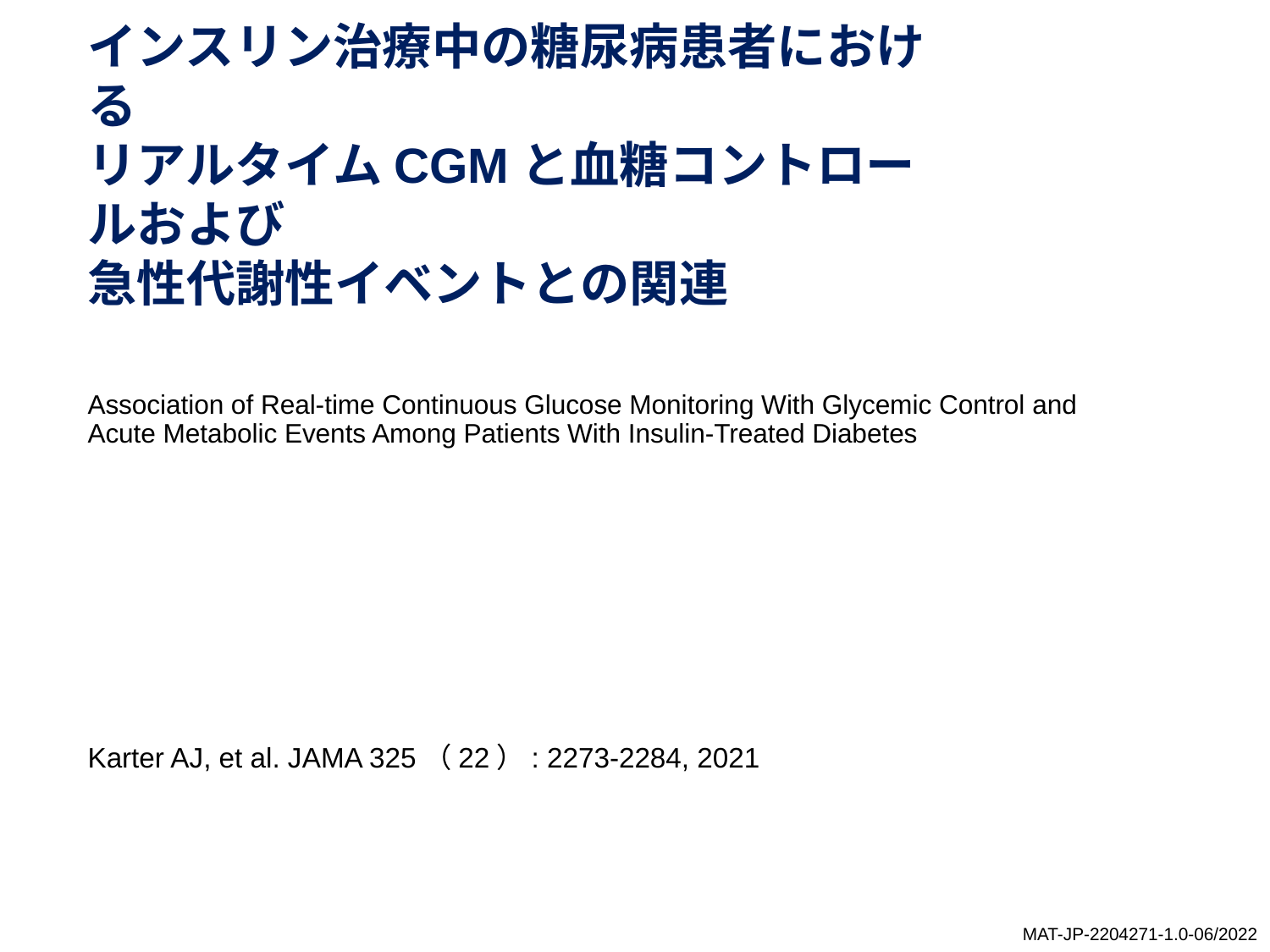

インスリン治療中の糖尿病患者における
リアルタイムCGMと血糖コントロールおよび
急性代謝性イベントとの関連
Association of Real-time Continuous Glucose Monitoring With Glycemic Control and Acute Metabolic Events Among Patients With Insulin-Treated Diabetes
Karter AJ, et al. JAMA 325（22）: 2273-2284, 2021
MAT-JP-2204271-1.0-06/2022